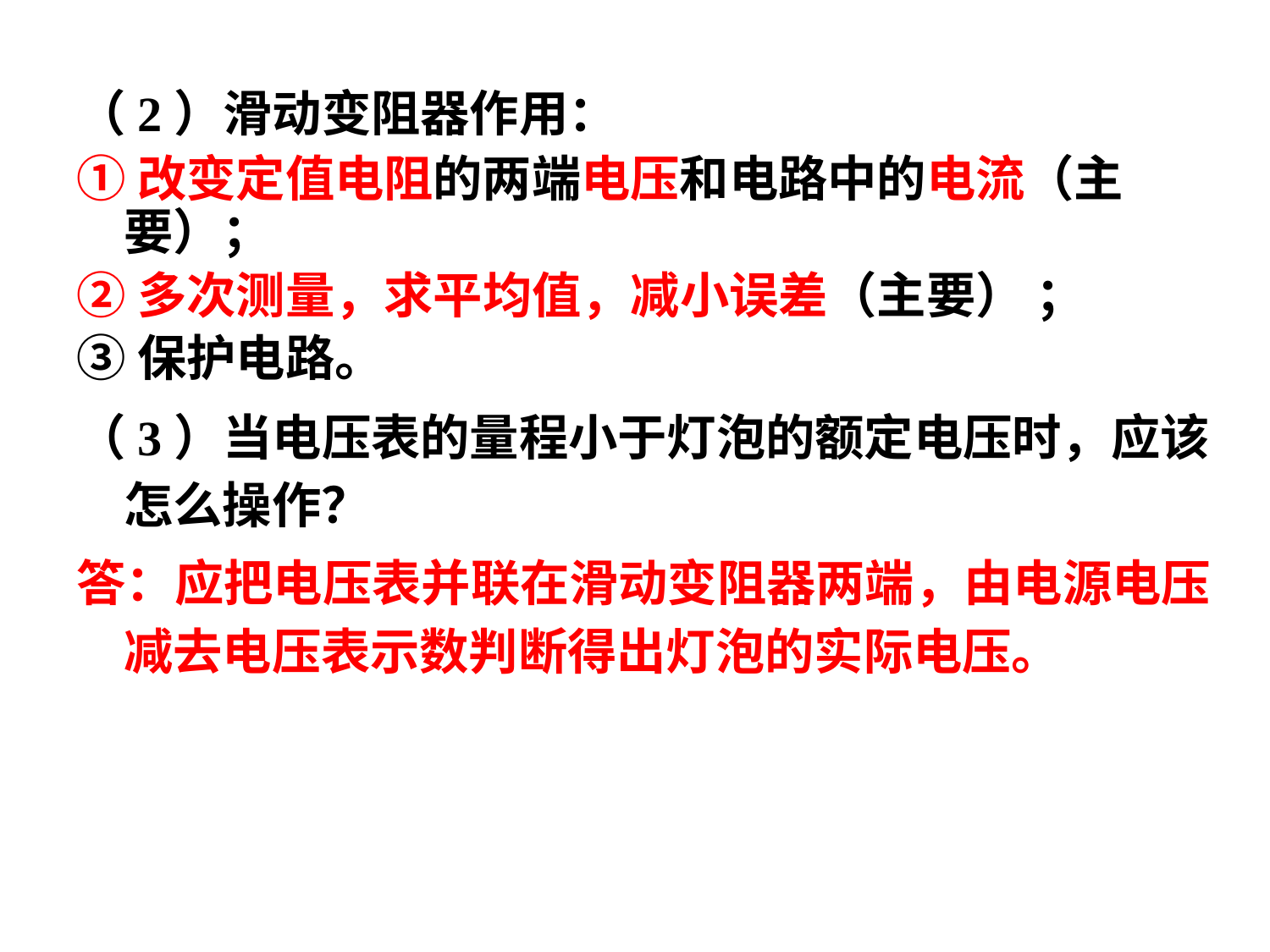

# （2）滑动变阻器作用：
①改变定值电阻的两端电压和电路中的电流（主要）；
②多次测量，求平均值，减小误差（主要） ；
③保护电路。
（3）当电压表的量程小于灯泡的额定电压时，应该怎么操作？
答：应把电压表并联在滑动变阻器两端，由电源电压减去电压表示数判断得出灯泡的实际电压。